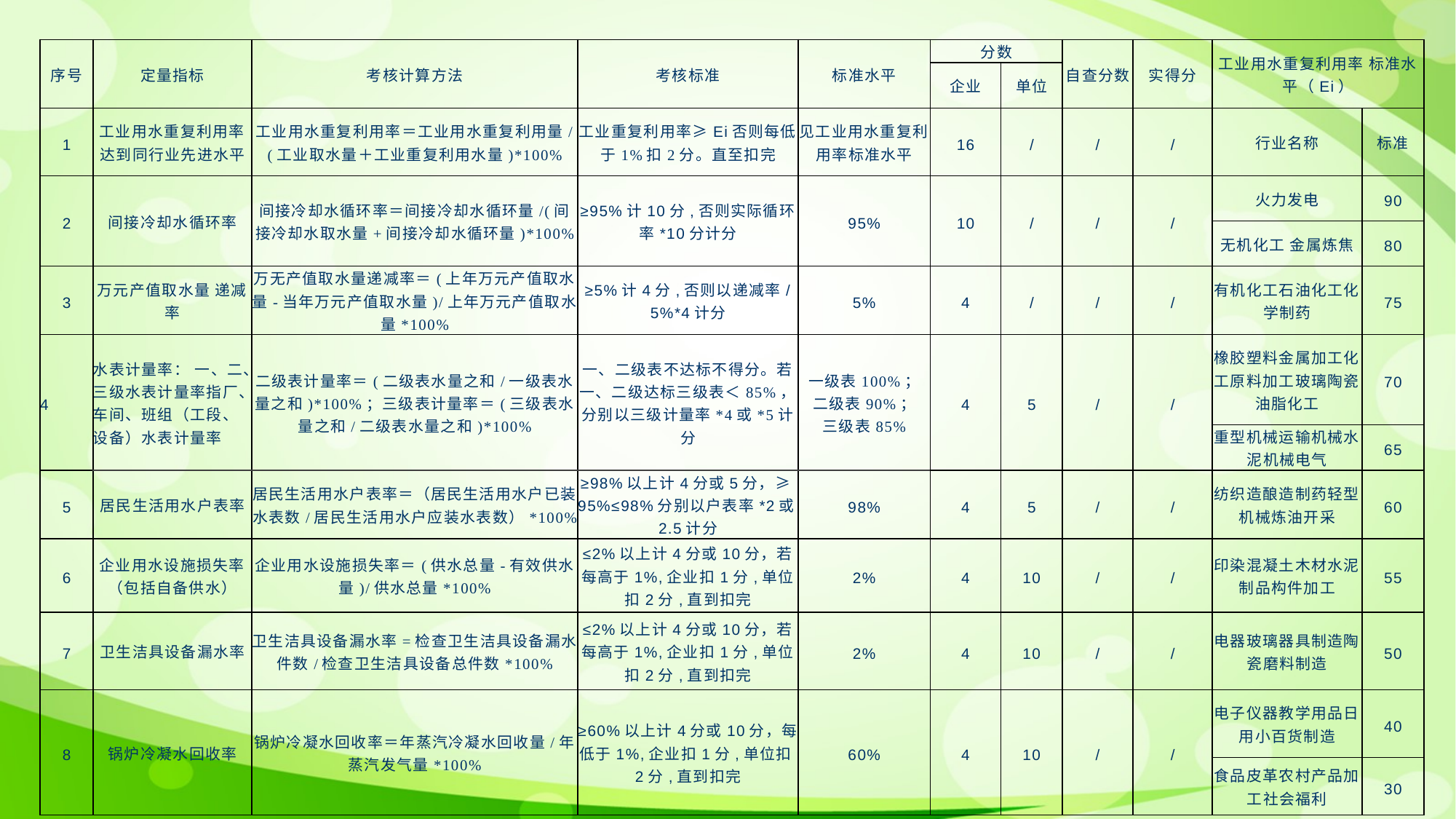

| 序号 | 定量指标 | 考核计算方法 | 考核标准 | 标准水平 | 分数 |  | 自查分数 | 实得分 | 工业用水重复利用率 标准水平（Ei） |  |
| --- | --- | --- | --- | --- | --- | --- | --- | --- | --- | --- |
|  |  |  |  |  | 企业 | 单位 |  |  |  |  |
| 1 | 工业用水重复利用率达到同行业先进水平 | 工业用水重复利用率＝工业用水重复利用量/(工业取水量＋工业重复利用水量)\*100% | 工业重复利用率≥Ei否则每低于1%扣2分。直至扣完 | 见工业用水重复利用率标准水平 | 16 | / | / | / | 行业名称 | 标准 |
| 2 | 间接冷却水循环率 | 间接冷却水循环率＝间接冷却水循环量/(间接冷却水取水量+间接冷却水循环量)\*100% | ≥95%计10分,否则实际循环率\*10分计分 | 95% | 10 | / | / | / | 火力发电 | 90 |
|  |  |  |  |  |  |  |  |  | 无机化工 金属炼焦 | 80 |
| 3 | 万元产值取水量 递减率 | 万无产值取水量递减率＝(上年万元产值取水量-当年万元产值取水量)/上年万元产值取水量\*100% | ≥5%计4分,否则以递减率/5%\*4计分 | 5% | 4 | / | / | / | 有机化工石油化工化学制药 | 75 |
| 4 | 水表计量率： 一、二、三级水表计量率指厂、车间、班组（工段、设备）水表计量率 | 二级表计量率＝(二级表水量之和/一级表水量之和)\*100%；三级表计量率＝(三级表水量之和/二级表水量之和)\*100% | 一、二级表不达标不得分。若一、二级达标三级表＜85%，分别以三级计量率\*4或\*5计分 | 一级表100%； 二级表90%； 三级表85% | 4 | 5 | / | / | 橡胶塑料金属加工化工原料加工玻璃陶瓷油脂化工 | 70 |
|  |  |  |  |  |  |  |  |  | 重型机械运输机械水泥机械电气 | 65 |
| 5 | 居民生活用水户表率 | 居民生活用水户表率＝（居民生活用水户已装水表数/居民生活用水户应装水表数）\*100% | ≥98%以上计4分或5分，≥95%≤98%分别以户表率\*2或2.5计分 | 98% | 4 | 5 | / | / | 纺织造酿造制药轻型机械炼油开采 | 60 |
| 6 | 企业用水设施损失率（包括自备供水） | 企业用水设施损失率＝(供水总量-有效供水量)/供水总量\*100% | ≤2%以上计4分或10分，若每高于1%,企业扣1分,单位扣2分,直到扣完 | 2% | 4 | 10 | / | / | 印染混凝土木材水泥制品构件加工 | 55 |
| 7 | 卫生洁具设备漏水率 | 卫生洁具设备漏水率=检查卫生洁具设备漏水件数/检查卫生洁具设备总件数\*100% | ≤2%以上计4分或10分，若每高于1%,企业扣1分,单位扣2分,直到扣完 | 2% | 4 | 10 | / | / | 电器玻璃器具制造陶瓷磨料制造 | 50 |
| 8 | 锅炉冷凝水回收率 | 锅炉冷凝水回收率＝年蒸汽冷凝水回收量/年蒸汽发气量\*100% | ≥60%以上计4分或10分，每低于1%,企业扣1分,单位扣2分,直到扣完 | 60% | 4 | 10 | / | / | 电子仪器教学用品日用小百货制造 | 40 |
|  |  |  |  |  |  |  |  |  | 食品皮革农村产品加工社会福利 | 30 |